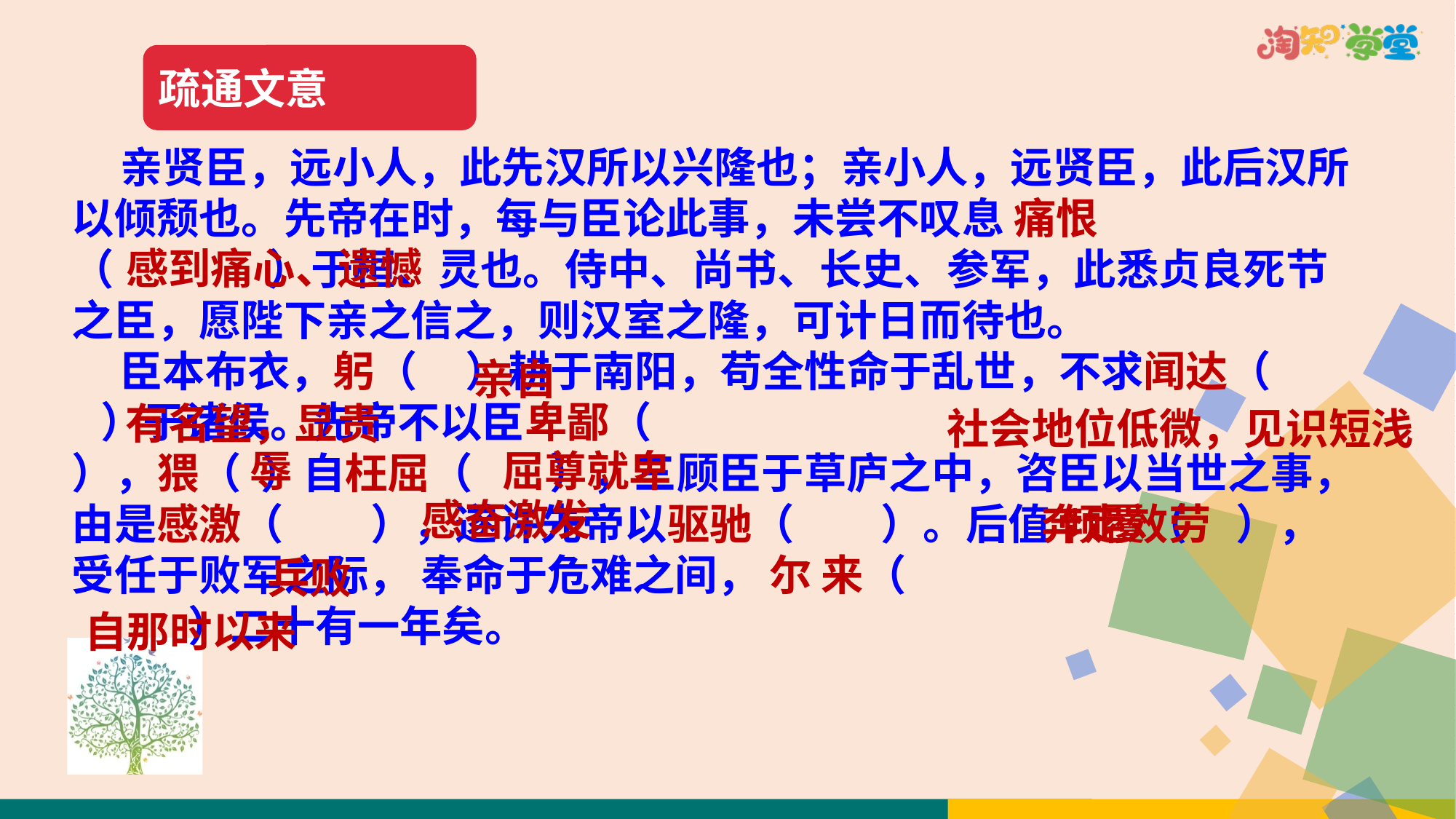

疏通文意
    亲贤臣，远小人，此先汉所以兴隆也；亲小人，远贤臣，此后汉所以倾颓也。先帝在时，每与臣论此事，未尝不叹息 痛恨
（                ）于桓、灵也。侍中、尚书、长史、参军，此悉贞良死节之臣，愿陛下亲之信之，则汉室之隆，可计日而待也。
    臣本布衣，躬（     ）耕于南阳，苟全性命于乱世，不求闻达（             ）于诸侯。先帝不以臣卑鄙（
），猥（  ）自枉屈（        ），三顾臣于草庐之中，咨臣以当世之事，由是感激（         ），遂许先帝以驱驰（         ）。后值 倾覆（     ），受任于败军之际， 奉命于危难之间， 尔 来（
           ）二十有一年矣。
感到痛心、遗憾
亲自
有名望，显贵

社会地位低微，见识短浅
辱
屈尊就卑
感奋激发
奔走效劳
兵败
自那时以来